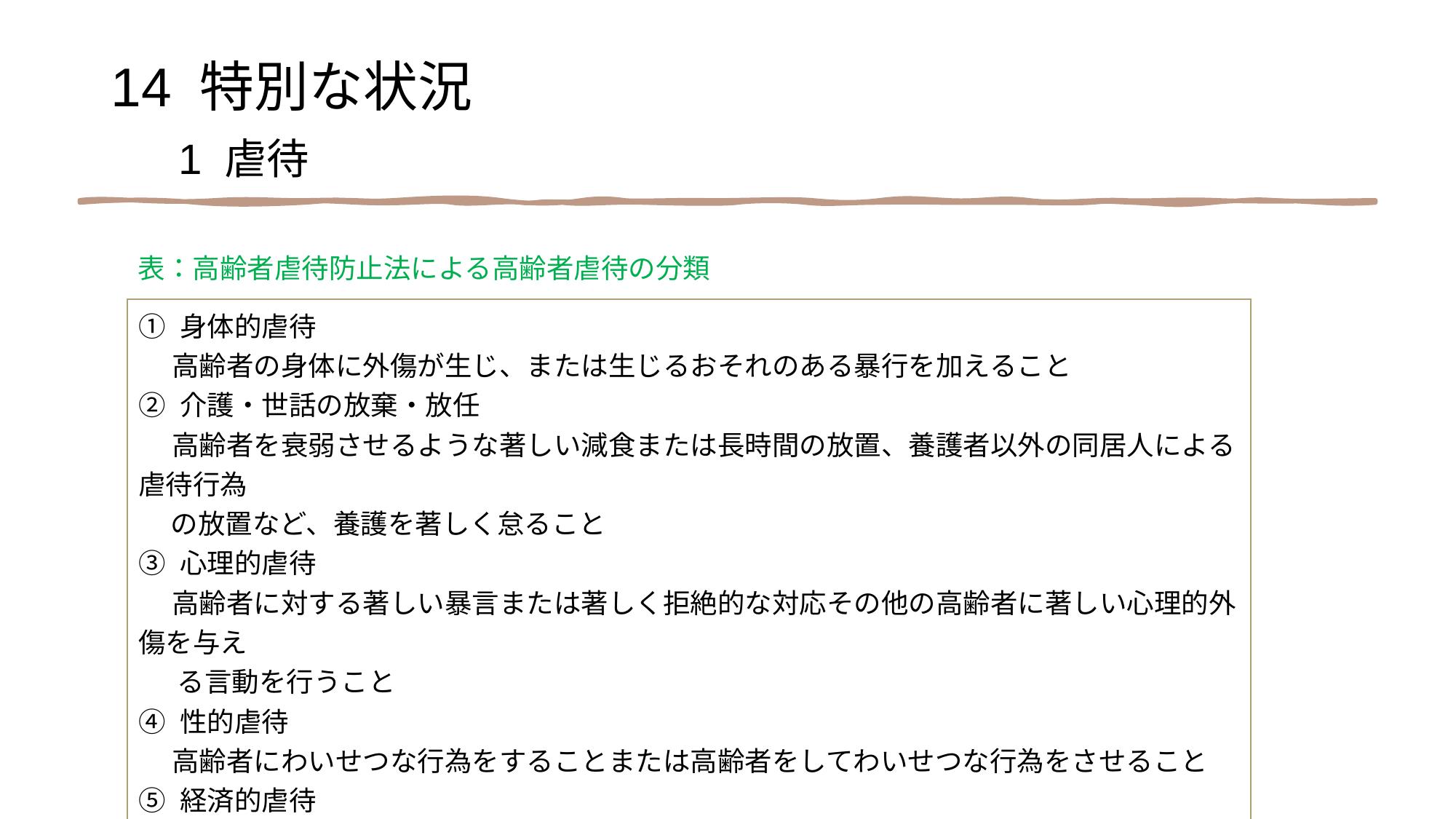

14 特別な状況
　1 虐待

表：高齢者虐待防止法による高齢者虐待の分類
| ① 身体的虐待 　 高齢者の身体に外傷が生じ、または生じるおそれのある暴行を加えること ② 介護・世話の放棄・放任 　 高齢者を衰弱させるような著しい減食または長時間の放置、養護者以外の同居人による虐待行為 の放置など、養護を著しく怠ること ③ 心理的虐待 　 高齢者に対する著しい暴言または著しく拒絶的な対応その他の高齢者に著しい心理的外傷を与え る言動を行うこと ④ 性的虐待 　 高齢者にわいせつな行為をすることまたは高齢者をしてわいせつな行為をさせること ⑤ 経済的虐待 　 養護者または高齢者の親族が当該高齢者の財産を不当に処分することその他当該高齢者から不 当に財産上の利益を得ること |
| --- |